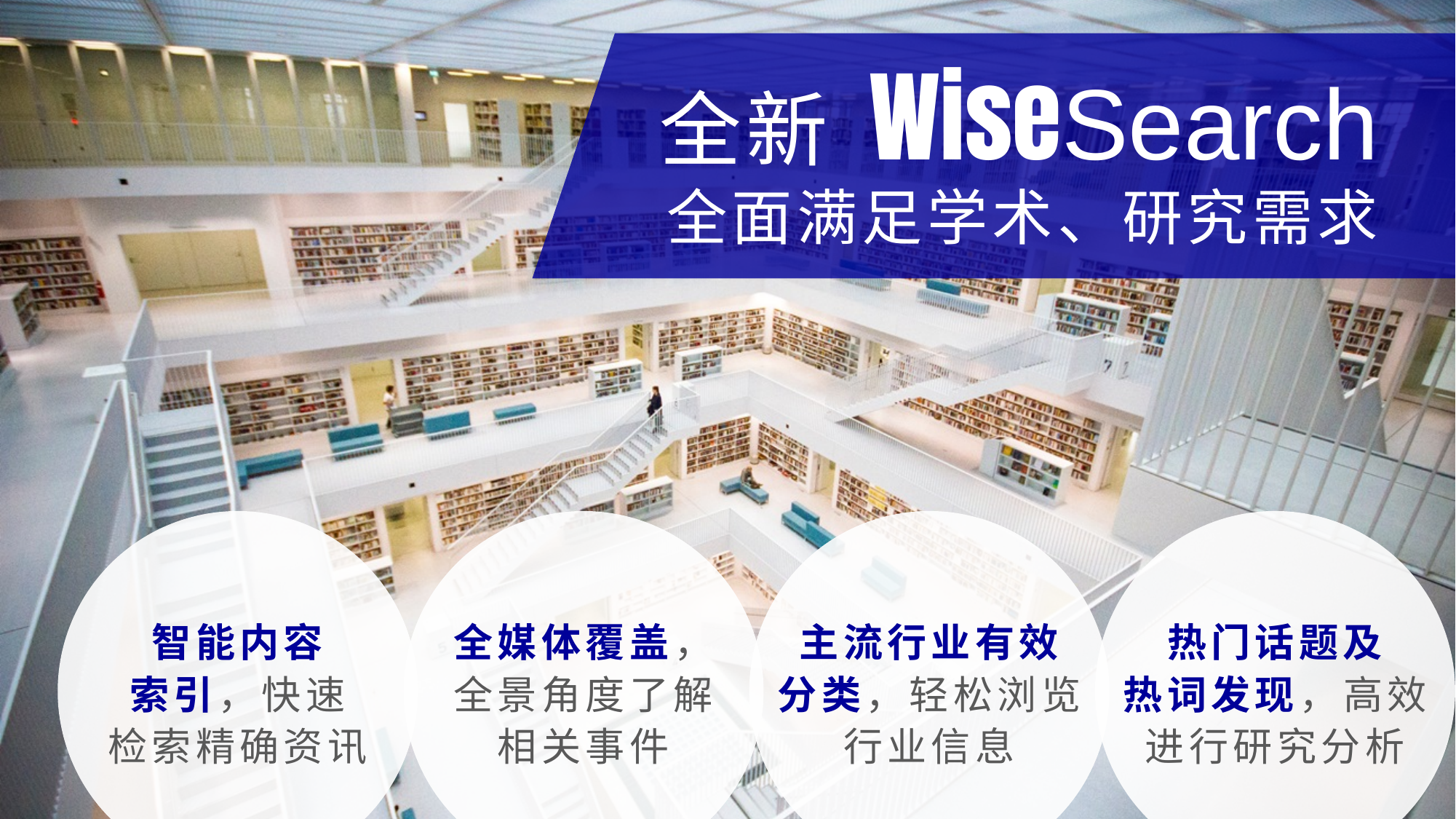

全新 WiseSearch
全面满足学术、研究需求
智能内容
索引，快速
检索精确资讯
全媒体覆盖，
全景角度了解
相关事件
主流行业有效
分类，轻松浏览
行业信息
热门话题及
热词发现，高效
进行研究分析